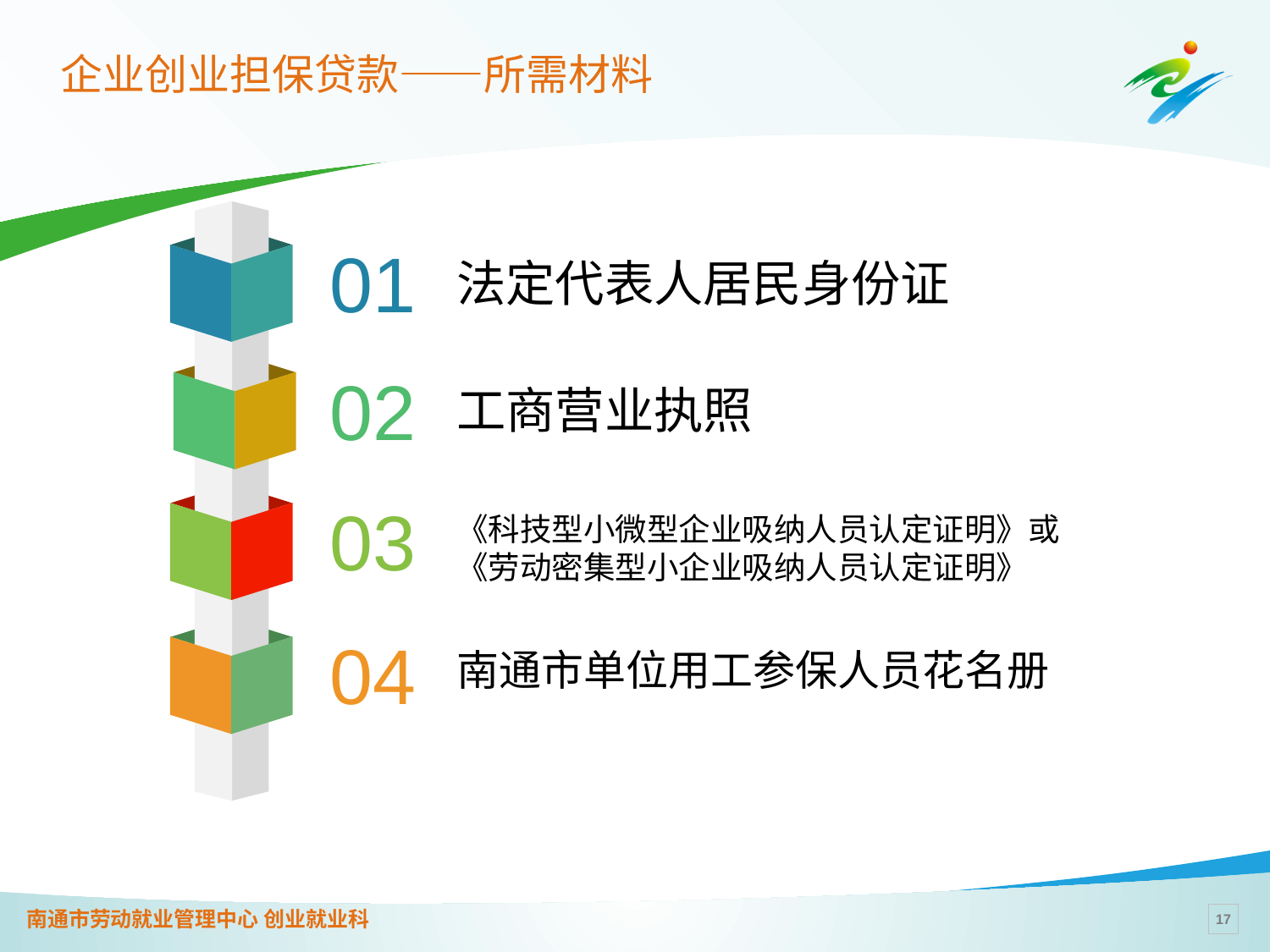

# 企业创业担保贷款——所需材料

法定代表人居民身份证
01

工商营业执照
02

《科技型小微型企业吸纳人员认定证明》或《劳动密集型小企业吸纳人员认定证明》
03

南通市单位用工参保人员花名册
04